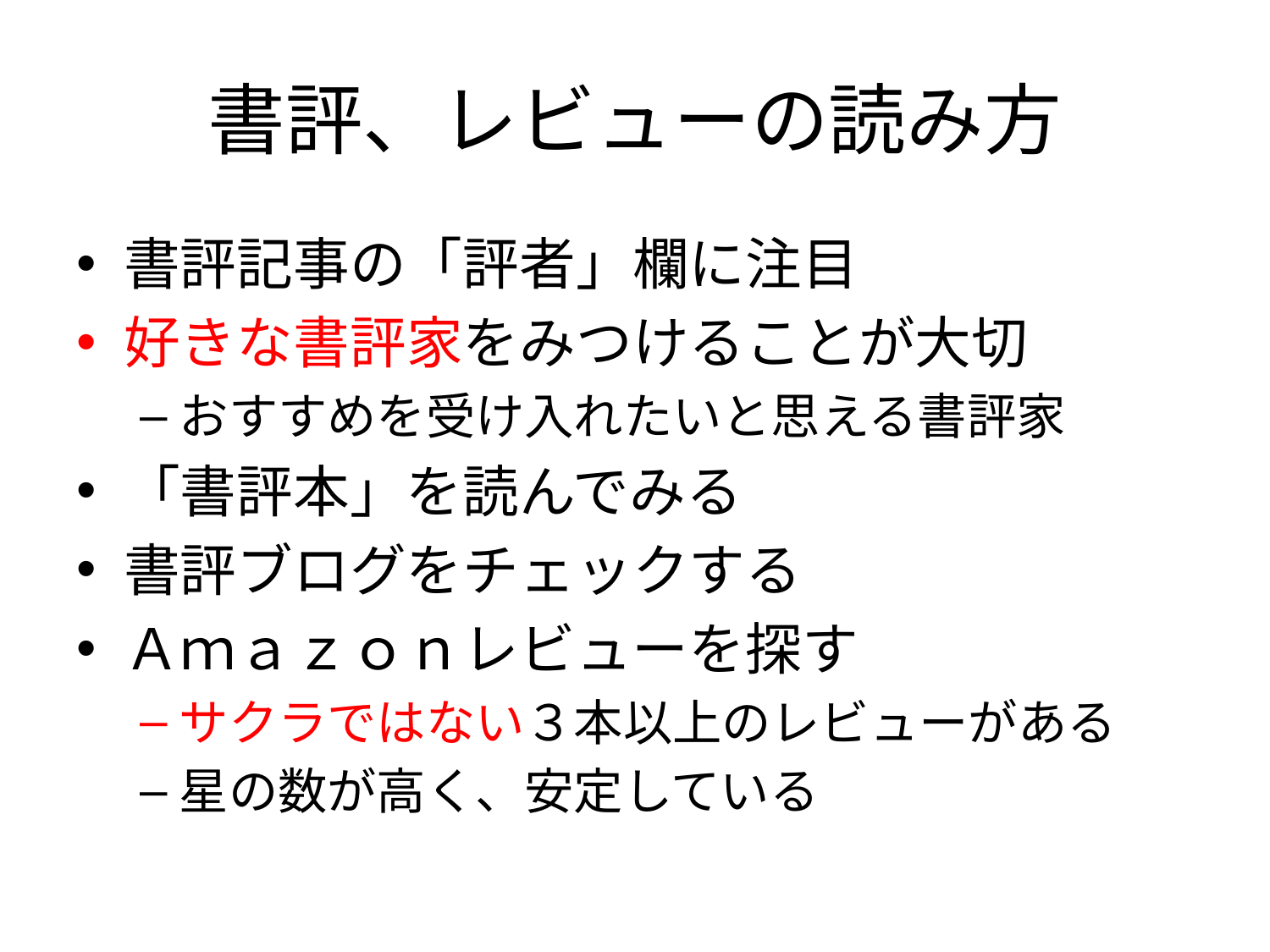

# 書評、レビューの読み方
書評記事の「評者」欄に注目
好きな書評家をみつけることが大切
おすすめを受け入れたいと思える書評家
「書評本」を読んでみる
書評ブログをチェックする
Ａｍａｚｏｎレビューを探す
サクラではない３本以上のレビューがある
星の数が高く、安定している